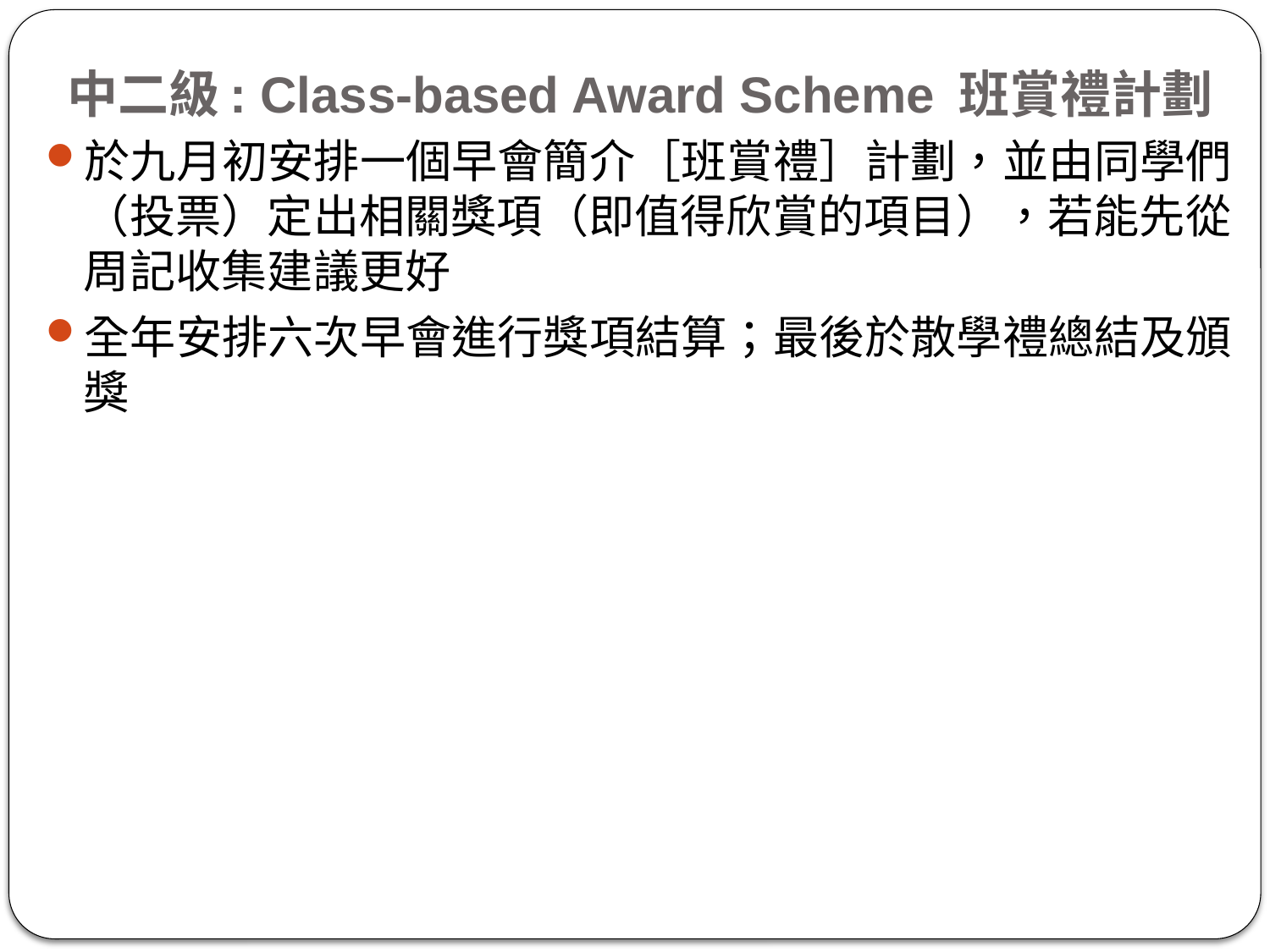

# 中二級: Class-based Award Scheme 班賞禮計劃
於九月初安排一個早會簡介［班賞禮］計劃，並由同學們（投票）定出相關獎項（即值得欣賞的項目），若能先從周記收集建議更好
全年安排六次早會進行獎項結算；最後於散學禮總結及頒獎